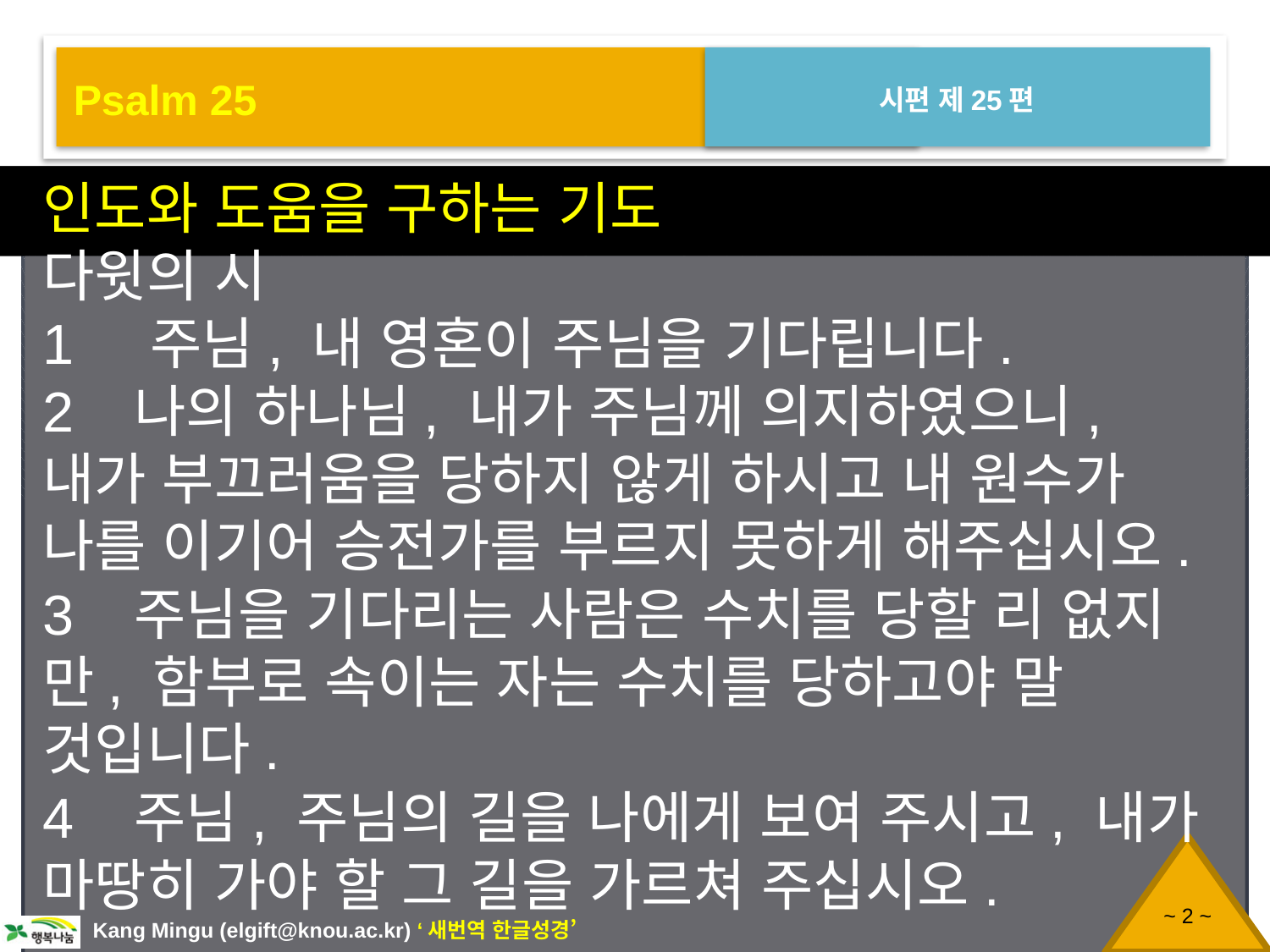

Psalm 25
시편 제25편
인도와 도움을 구하는 기도
다윗의 시
1    주님, 내 영혼이 주님을 기다립니다.
2   나의 하나님, 내가 주님께 의지하였으니, 내가 부끄러움을 당하지 않게 하시고 내 원수가 나를 이기어 승전가를 부르지 못하게 해주십시오.
3   주님을 기다리는 사람은 수치를 당할 리 없지만, 함부로 속이는 자는 수치를 당하고야 말 것입니다.
4   주님, 주님의 길을 나에게 보여 주시고, 내가 마땅히 가야 할 그 길을 가르쳐 주십시오.